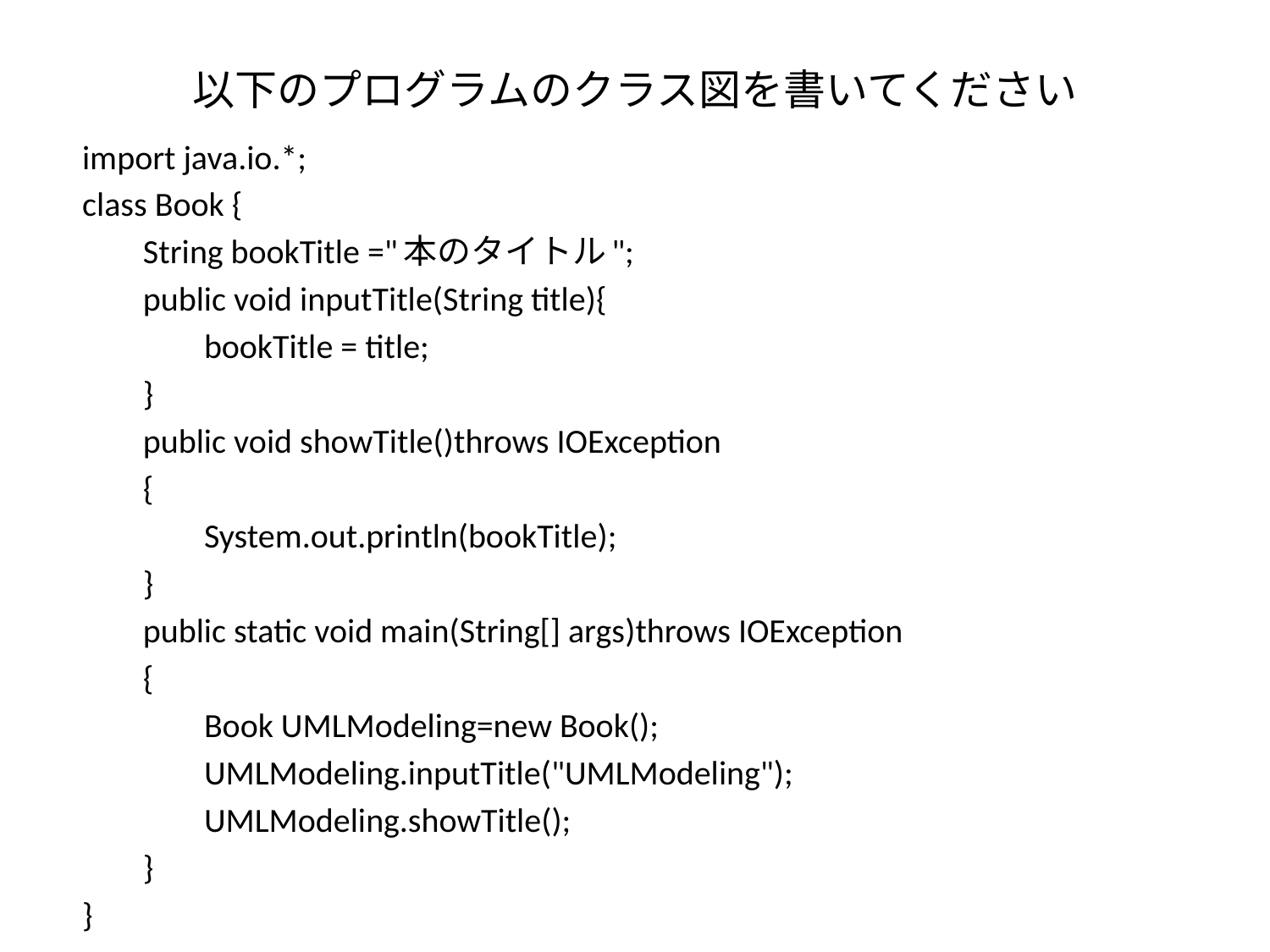

# 以下のプログラムのクラス図を書いてください
import java.io.*;
class Book {
        String bookTitle ="本のタイトル";
        public void inputTitle(String title){
                bookTitle = title;
        }
        public void showTitle()throws IOException
        {
                System.out.println(bookTitle);
        }
        public static void main(String[] args)throws IOException
        {
                Book UMLModeling=new Book();
                UMLModeling.inputTitle("UMLModeling");
                UMLModeling.showTitle();
        }
}